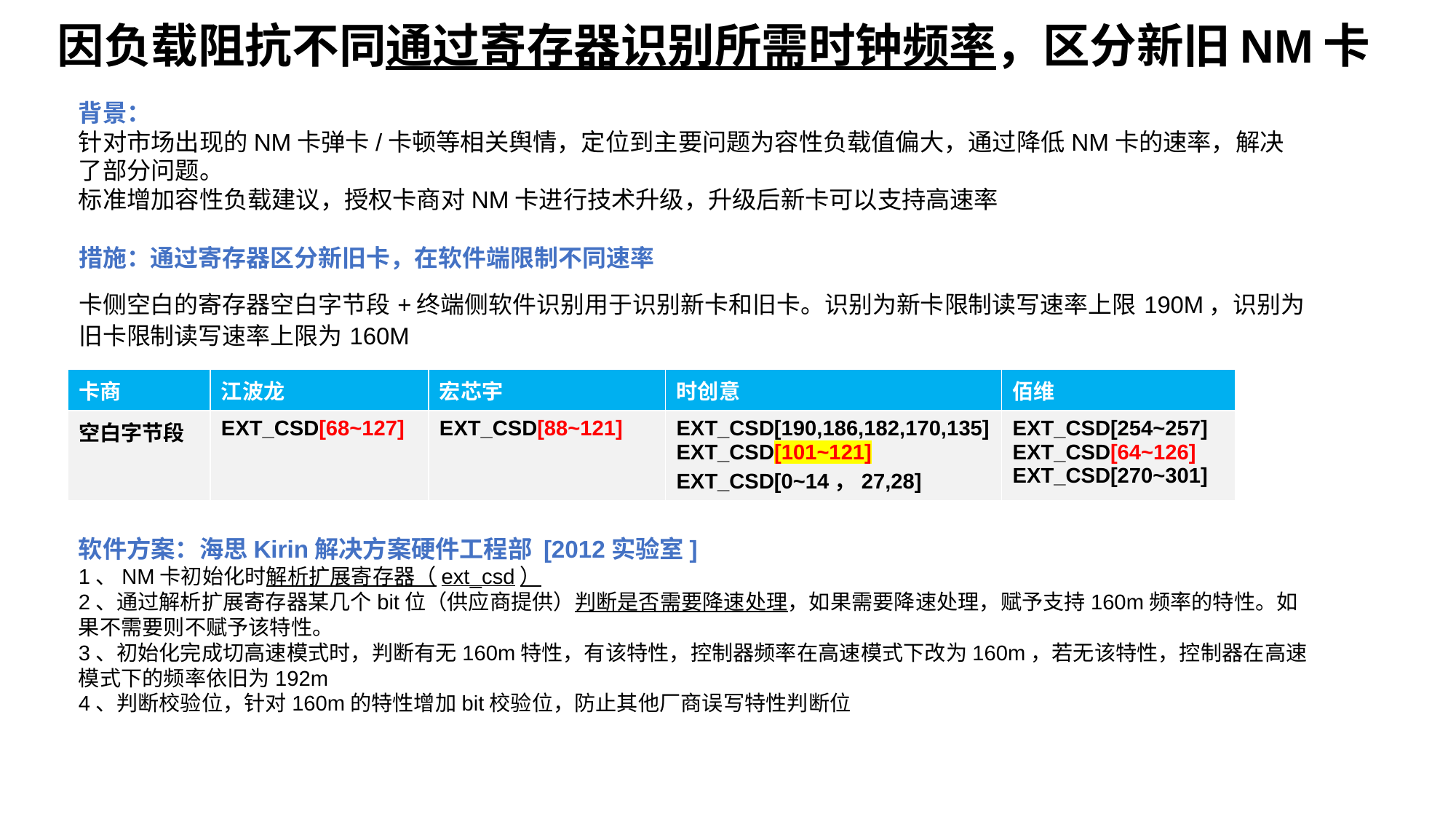

因负载阻抗不同通过寄存器识别所需时钟频率，区分新旧NM卡
背景：
针对市场出现的NM卡弹卡/卡顿等相关舆情，定位到主要问题为容性负载值偏大，通过降低NM卡的速率，解决了部分问题。
标准增加容性负载建议，授权卡商对NM卡进行技术升级，升级后新卡可以支持高速率
措施：通过寄存器区分新旧卡，在软件端限制不同速率
卡侧空白的寄存器空白字节段+终端侧软件识别用于识别新卡和旧卡。识别为新卡限制读写速率上限190M，识别为旧卡限制读写速率上限为160M
| 卡商 | 江波龙 | 宏芯宇 | 时创意 | 佰维 |
| --- | --- | --- | --- | --- |
| 空白字节段 | EXT\_CSD[68~127] | EXT\_CSD[88~121] | EXT\_CSD[190,186,182,170,135] EXT\_CSD[101~121] EXT\_CSD[0~14，27,28] | EXT\_CSD[254~257] EXT\_CSD[64~126] EXT\_CSD[270~301] |
软件方案：海思Kirin解决方案硬件工程部 [2012实验室]
1、NM卡初始化时解析扩展寄存器（ext_csd）
2、通过解析扩展寄存器某几个bit位（供应商提供）判断是否需要降速处理，如果需要降速处理，赋予支持160m频率的特性。如果不需要则不赋予该特性。
3、初始化完成切高速模式时，判断有无160m特性，有该特性，控制器频率在高速模式下改为160m，若无该特性，控制器在高速模式下的频率依旧为192m
4、判断校验位，针对160m的特性增加bit校验位，防止其他厂商误写特性判断位